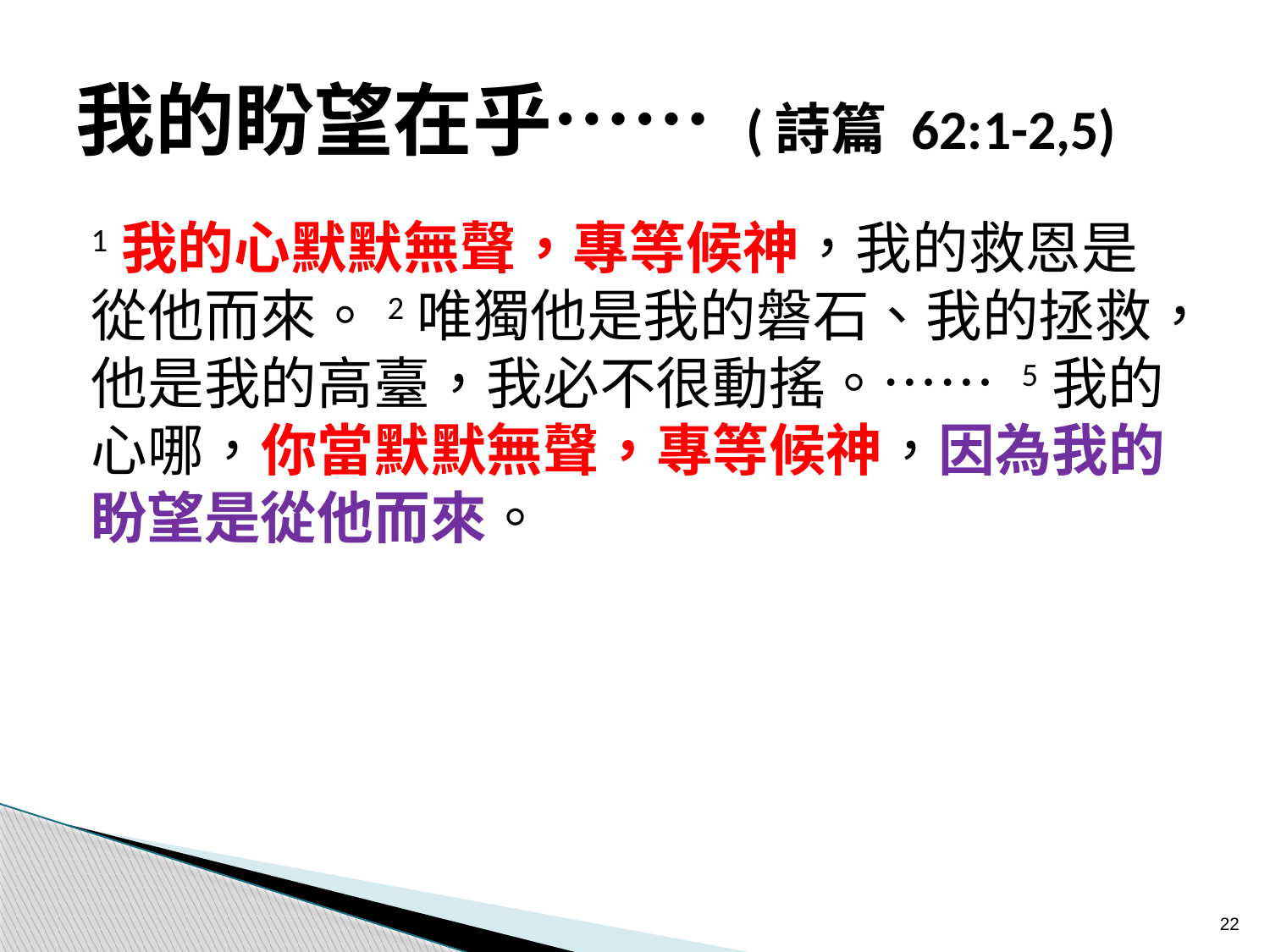

# 我的盼望在乎…… (詩篇 62:1-2,5)
1我的心默默無聲，專等候神，我的救恩是從他而來。2唯獨他是我的磐石、我的拯救，他是我的高臺，我必不很動搖。…… 5我的心哪，你當默默無聲，專等候神，因為我的盼望是從他而來。

22